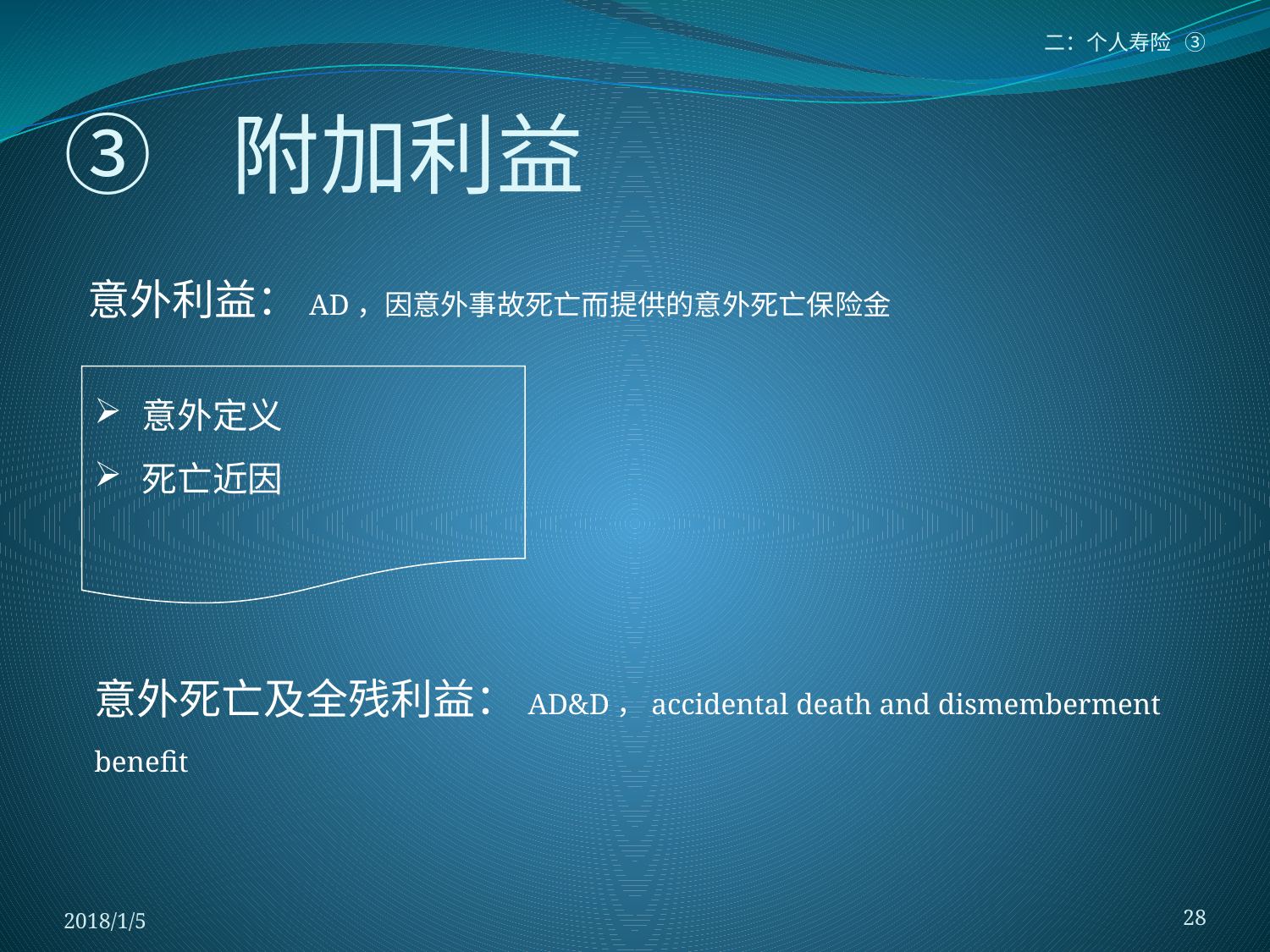

二：个人寿险   ③
# ③   附加利益
意外利益：AD，因意外事故死亡而提供的意外死亡保险金
意外定义
死亡近因

意外死亡及全残利益：AD&D，accidental death and dismemberment benefit
2018/1/5
28